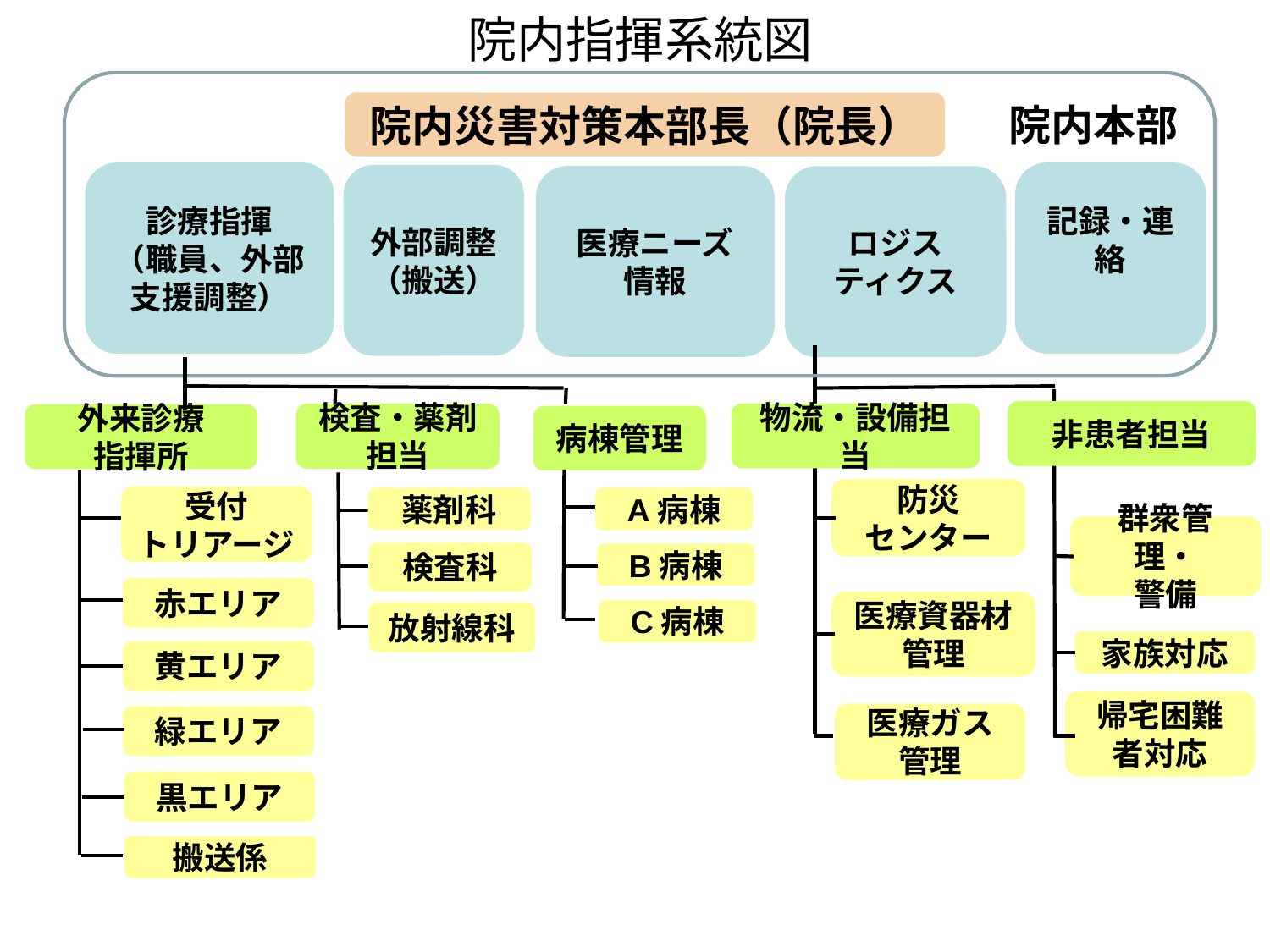

院内指揮系統図

院内本部
院内災害対策本部長（院長）
診療指揮
（職員、外部支援調整）
記録・連絡

外部調整
（搬送）
医療ニーズ
情報
ロジス
ティクス
検査・薬剤
担当
外来診療
指揮所
病棟管理
受付
トリアージ
薬剤科
A病棟
検査科
B病棟
赤エリア
C病棟
放射線科
黄エリア
緑エリア
黒エリア
搬送係
非患者担当
物流・設備担当
防災
センター
群衆管理・
警備
医療資器材
管理
家族対応
帰宅困難者対応
医療ガス
管理